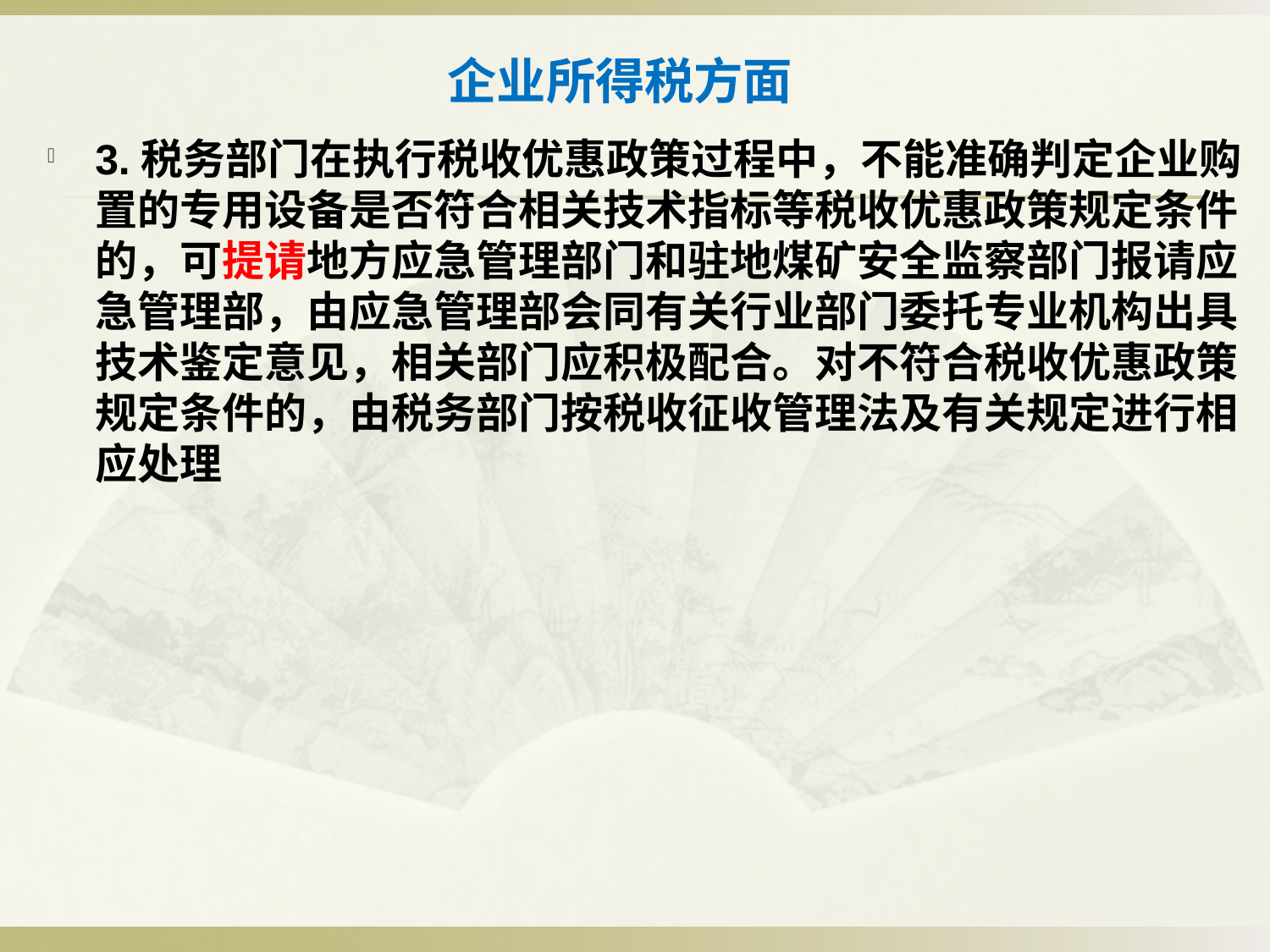

# 企业所得税方面
3.税务部门在执行税收优惠政策过程中，不能准确判定企业购置的专用设备是否符合相关技术指标等税收优惠政策规定条件的，可提请地方应急管理部门和驻地煤矿安全监察部门报请应急管理部，由应急管理部会同有关行业部门委托专业机构出具技术鉴定意见，相关部门应积极配合。对不符合税收优惠政策规定条件的，由税务部门按税收征收管理法及有关规定进行相应处理